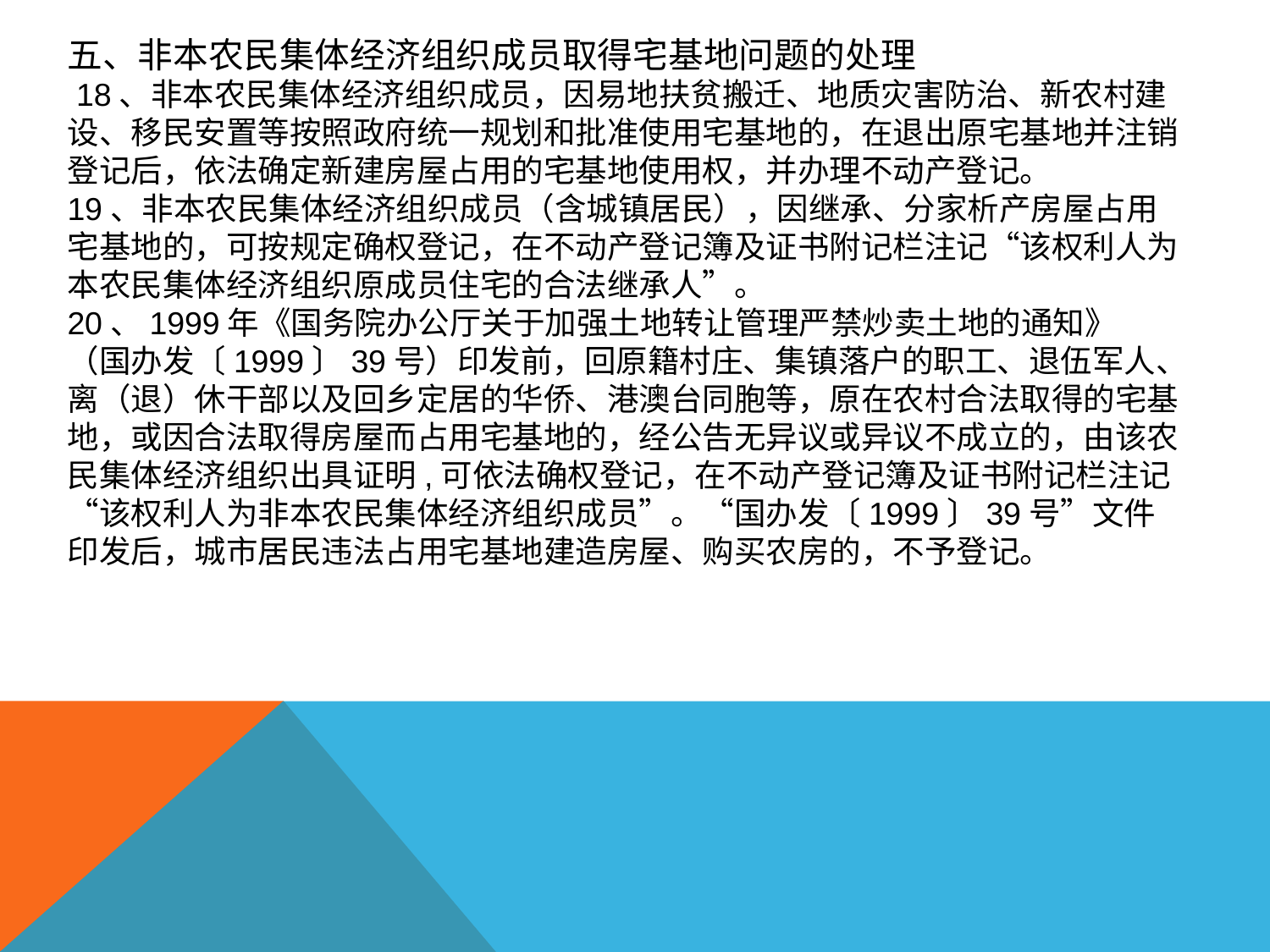

五、非本农民集体经济组织成员取得宅基地问题的处理
 18、非本农民集体经济组织成员，因易地扶贫搬迁、地质灾害防治、新农村建设、移民安置等按照政府统一规划和批准使用宅基地的，在退出原宅基地并注销登记后，依法确定新建房屋占用的宅基地使用权，并办理不动产登记。
19、非本农民集体经济组织成员（含城镇居民），因继承、分家析产房屋占用宅基地的，可按规定确权登记，在不动产登记簿及证书附记栏注记“该权利人为本农民集体经济组织原成员住宅的合法继承人”。
20、1999年《国务院办公厅关于加强土地转让管理严禁炒卖土地的通知》
（国办发〔1999〕39号）印发前，回原籍村庄、集镇落户的职工、退伍军人、离（退）休干部以及回乡定居的华侨、港澳台同胞等，原在农村合法取得的宅基地，或因合法取得房屋而占用宅基地的，经公告无异议或异议不成立的，由该农民集体经济组织出具证明,可依法确权登记，在不动产登记簿及证书附记栏注记“该权利人为非本农民集体经济组织成员”。“国办发〔1999〕39号”文件印发后，城市居民违法占用宅基地建造房屋、购买农房的，不予登记。